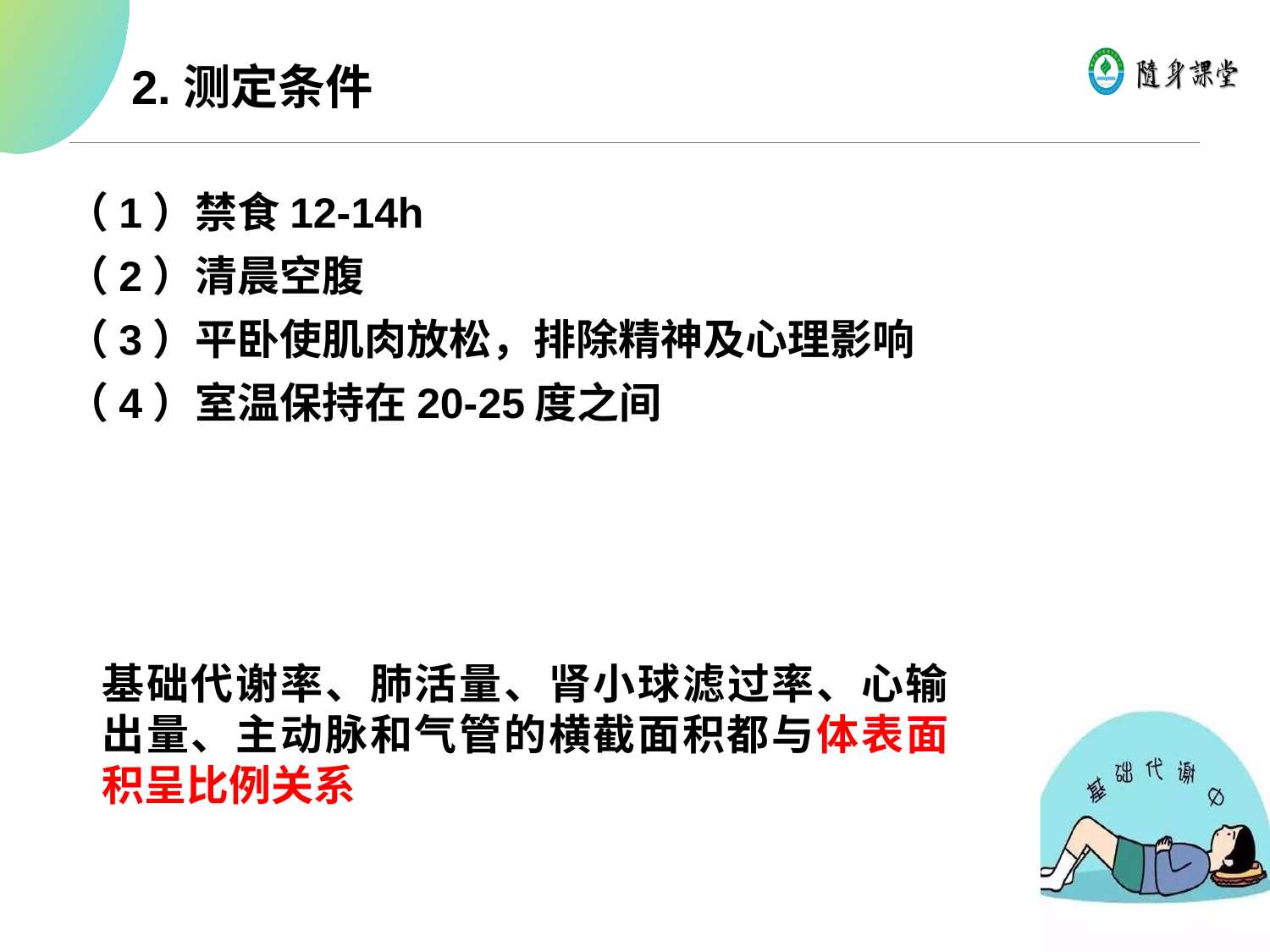

2.测定条件
（1）禁食12-14h
（2）清晨空腹
（3）平卧使肌肉放松，排除精神及心理影响
（4）室温保持在20-25度之间
基础代谢率、肺活量、肾小球滤过率、心输出量、主动脉和气管的横截面积都与体表面积呈比例关系